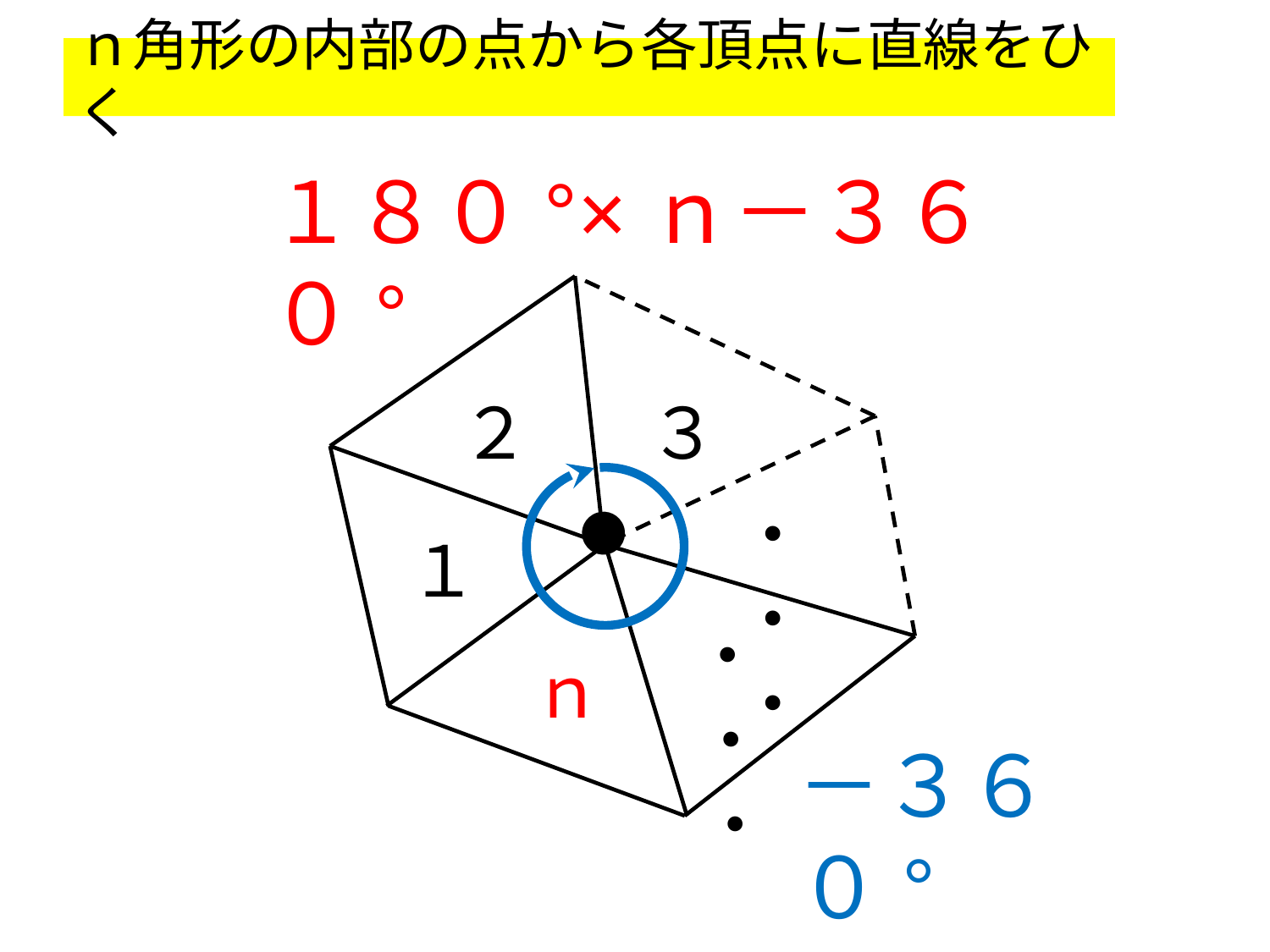

# ｎ角形の内部の点から各頂点に直線をひく
１８０°×ｎ－３６０°
２
３
・

・・・
１
・・・
ｎ
－３６０°